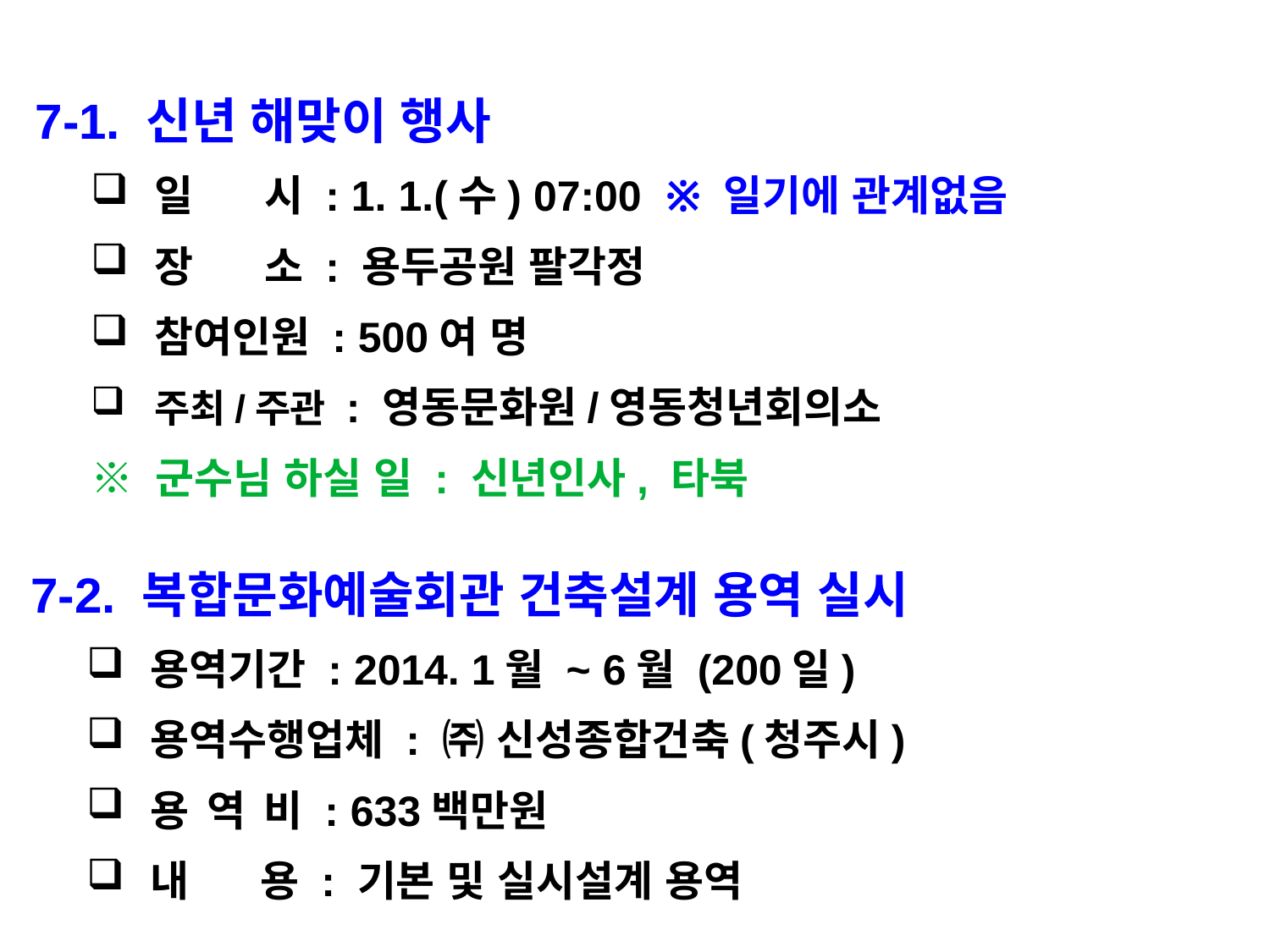

7-1. 신년 해맞이 행사
일      시 : 1. 1.(수) 07:00  ※ 일기에 관계없음
장      소 : 용두공원 팔각정
참여인원 : 500여 명
주최/주관 : 영동문화원/영동청년회의소
※ 군수님 하실 일 : 신년인사, 타북

7-2. 복합문화예술회관 건축설계 용역 실시
용역기간 : 2014. 1월 ~ 6월 (200일)
용역수행업체 : ㈜ 신성종합건축(청주시)
용  역  비 : 633백만원
내      용 : 기본 및 실시설계 용역